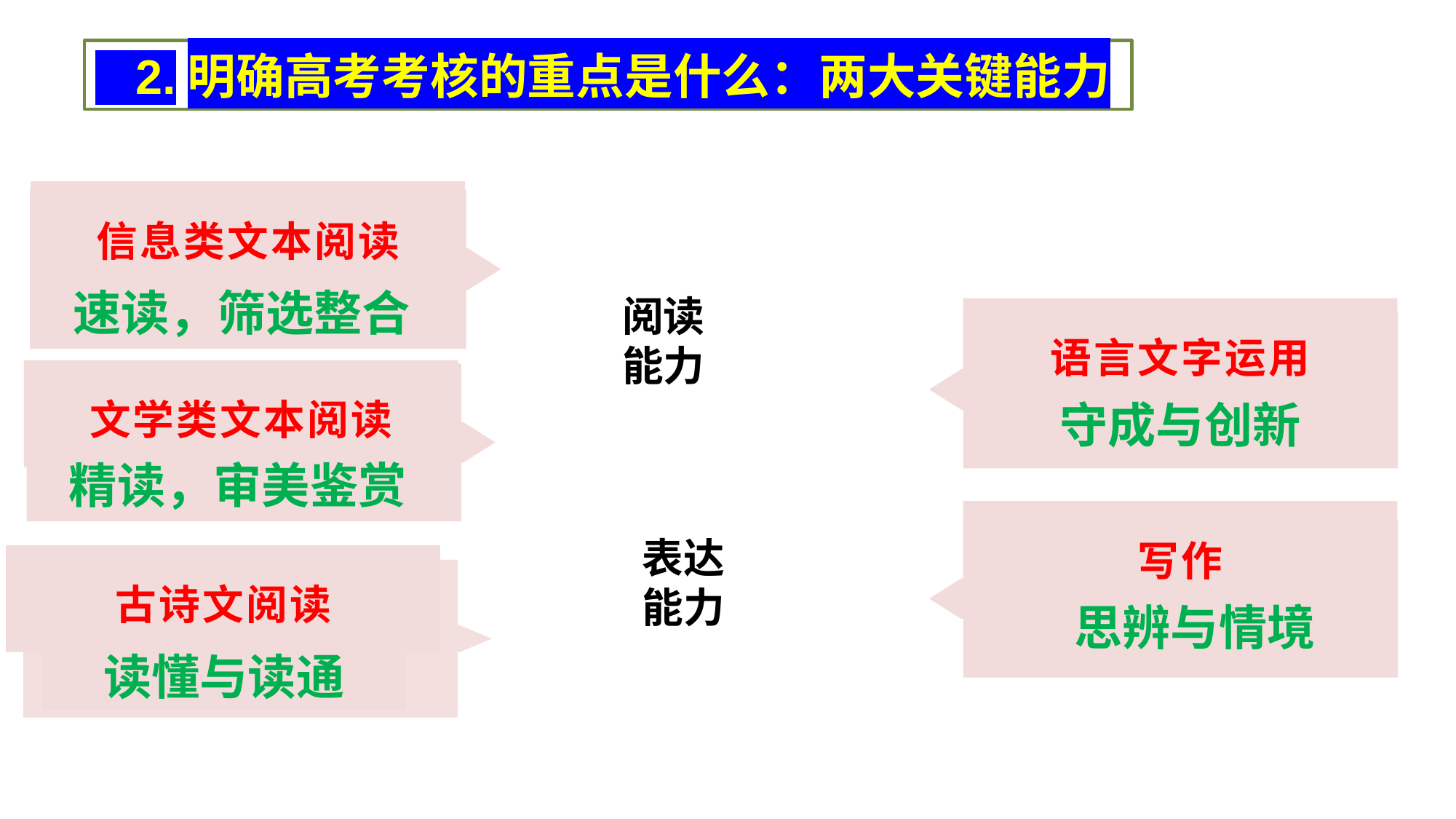

2.明确高考考核的重点是什么：两大关键能力
信息类文本阅读

阅读能力
速读，筛选整合
语言文字运用

文学类文本阅读

守成与创新
精读，审美鉴赏
写作
表达能力

古诗文阅读

思辨与情境
读懂与读通